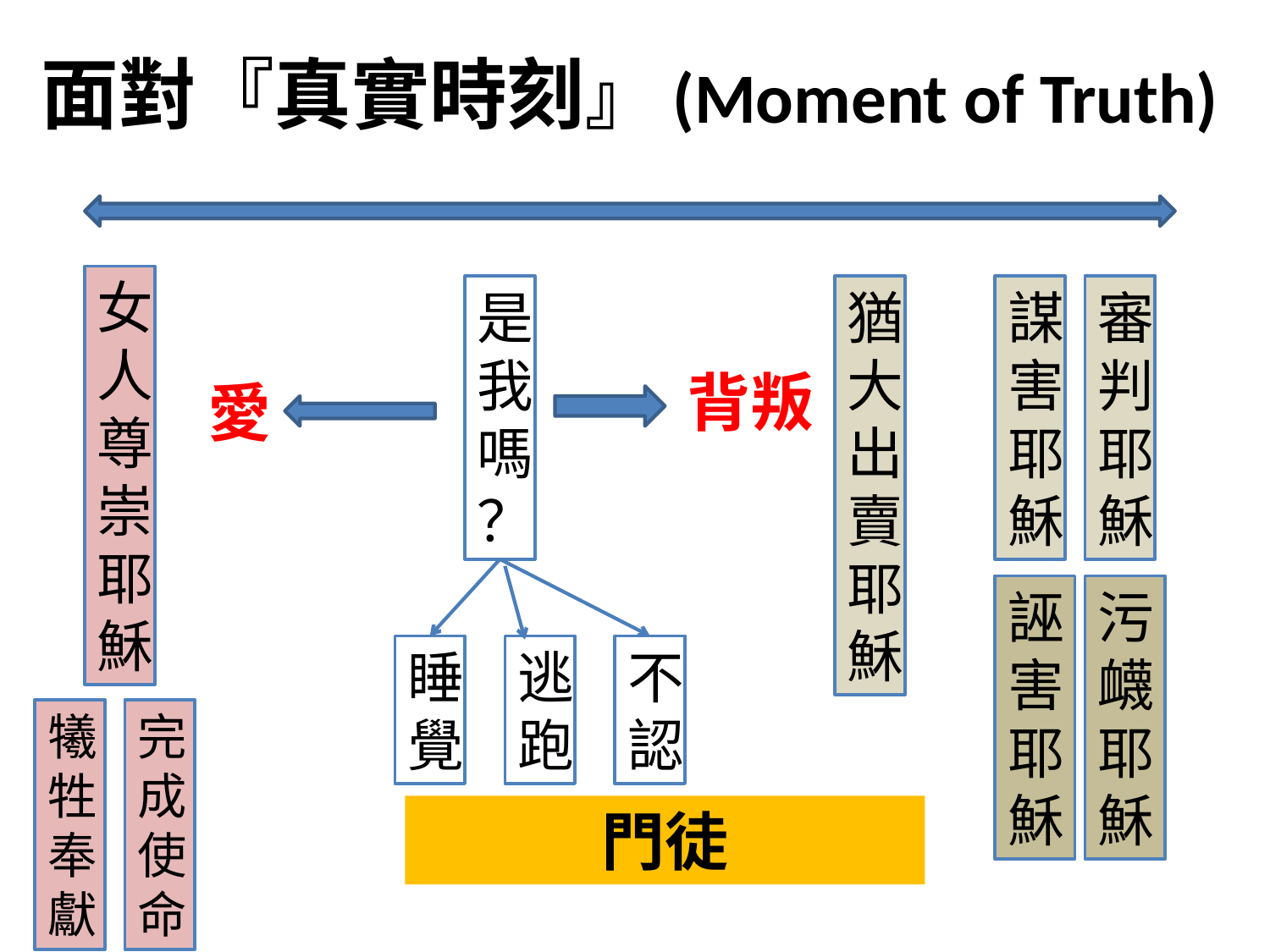

# 面對『真實時刻』(Moment of Truth)

女人尊崇耶穌
是我嗎？
猶大出賣耶穌
謀害耶穌
審判耶穌
背叛
愛

誣害耶穌
污衊耶穌
睡覺
逃跑
不認
犧牲奉獻
完成使命
門徒